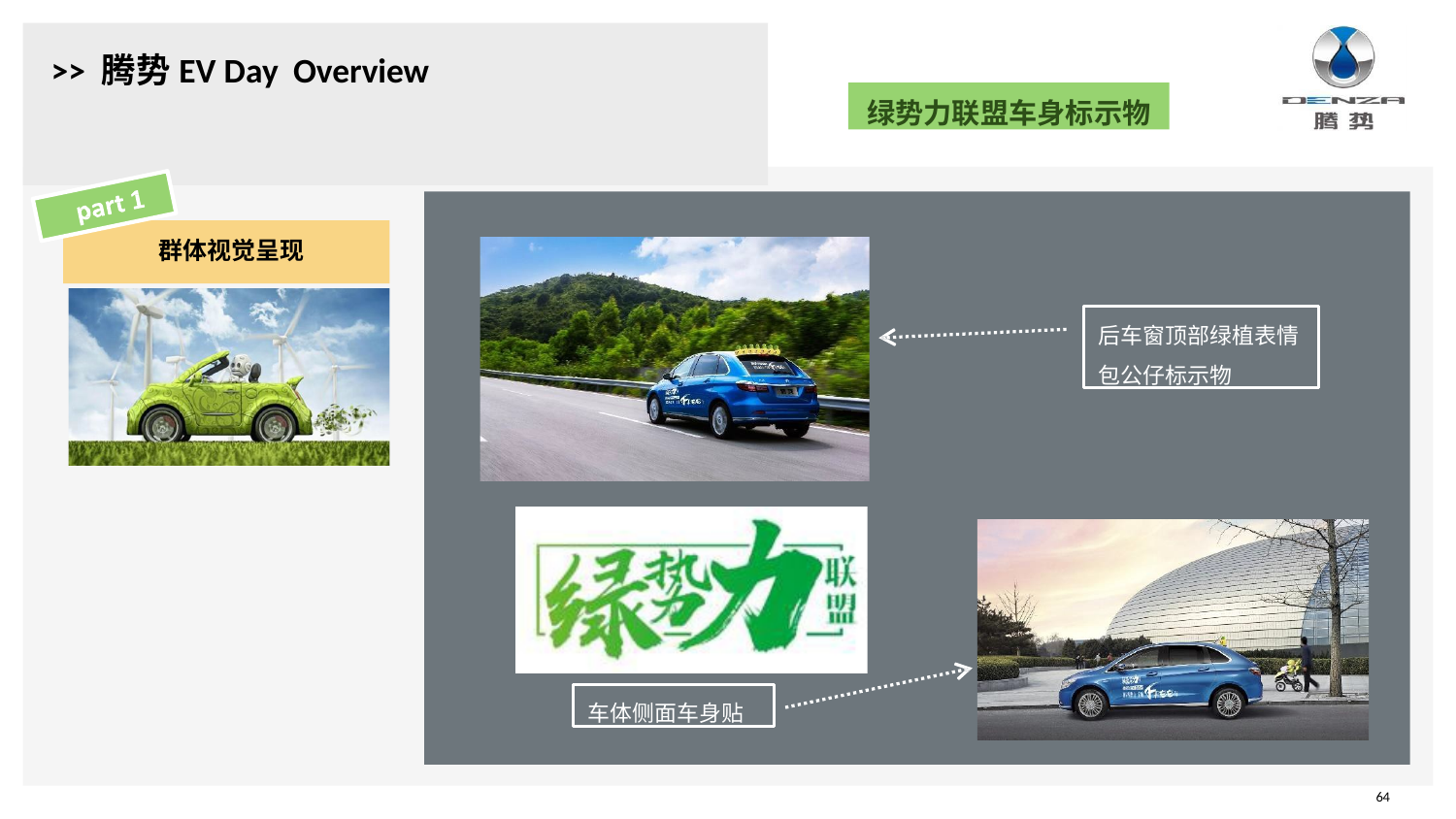

# >> 腾势EV Day Overview

绿势力联盟车身标示物

群体视觉呈现

后车窗顶部绿植表情 包公仔标示物

车体侧面车身贴
64